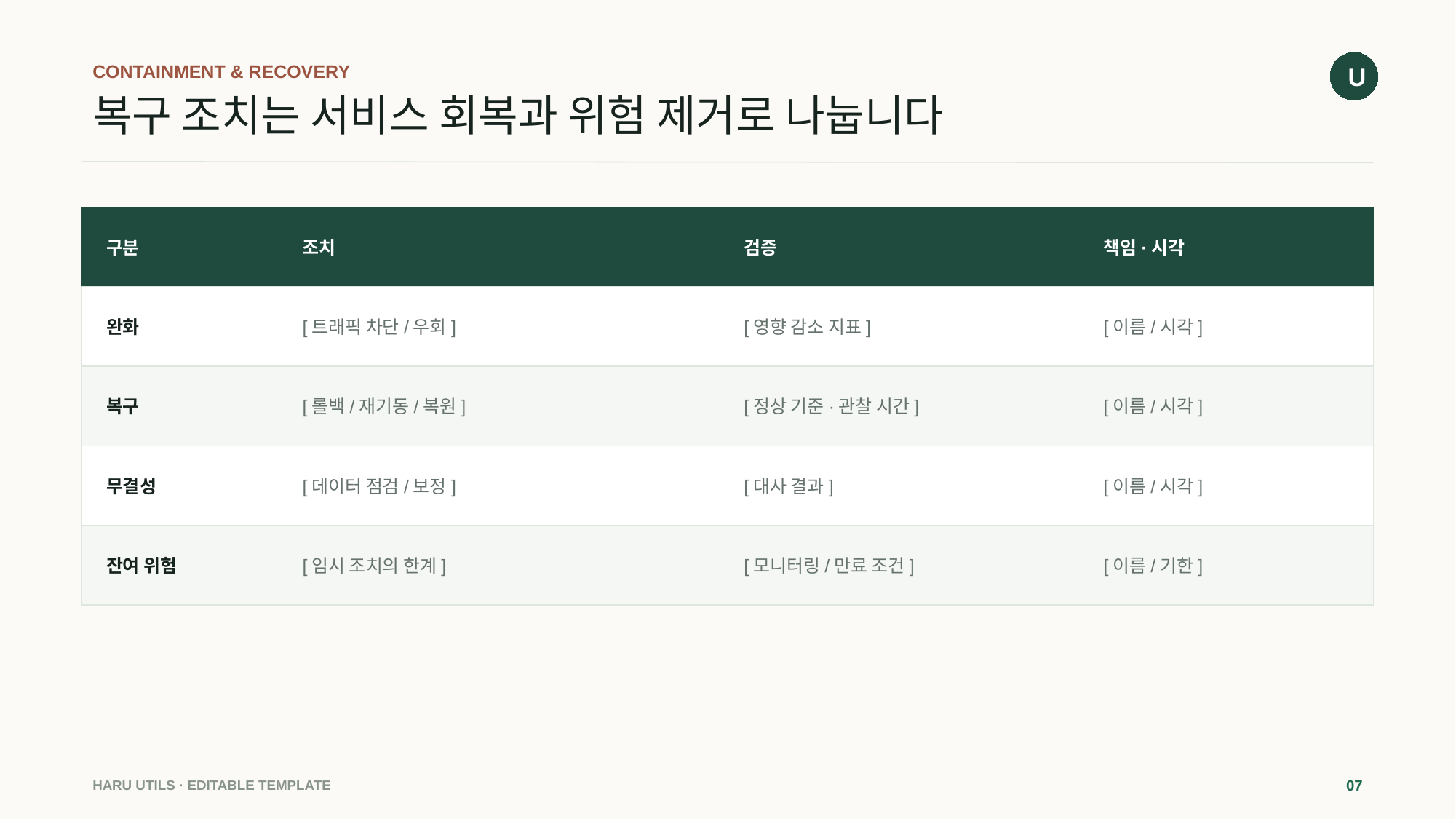

U
CONTAINMENT & RECOVERY
# 복구 조치는 서비스 회복과 위험 제거로 나눕니다

구분
조치
검증
책임·시각

완화
[트래픽 차단/우회]
[영향 감소 지표]
[이름/시각]

복구
[롤백/재기동/복원]
[정상 기준·관찰 시간]
[이름/시각]

무결성
[데이터 점검/보정]
[대사 결과]
[이름/시각]

잔여 위험
[임시 조치의 한계]
[모니터링/만료 조건]
[이름/기한]
HARU UTILS · EDITABLE TEMPLATE
07